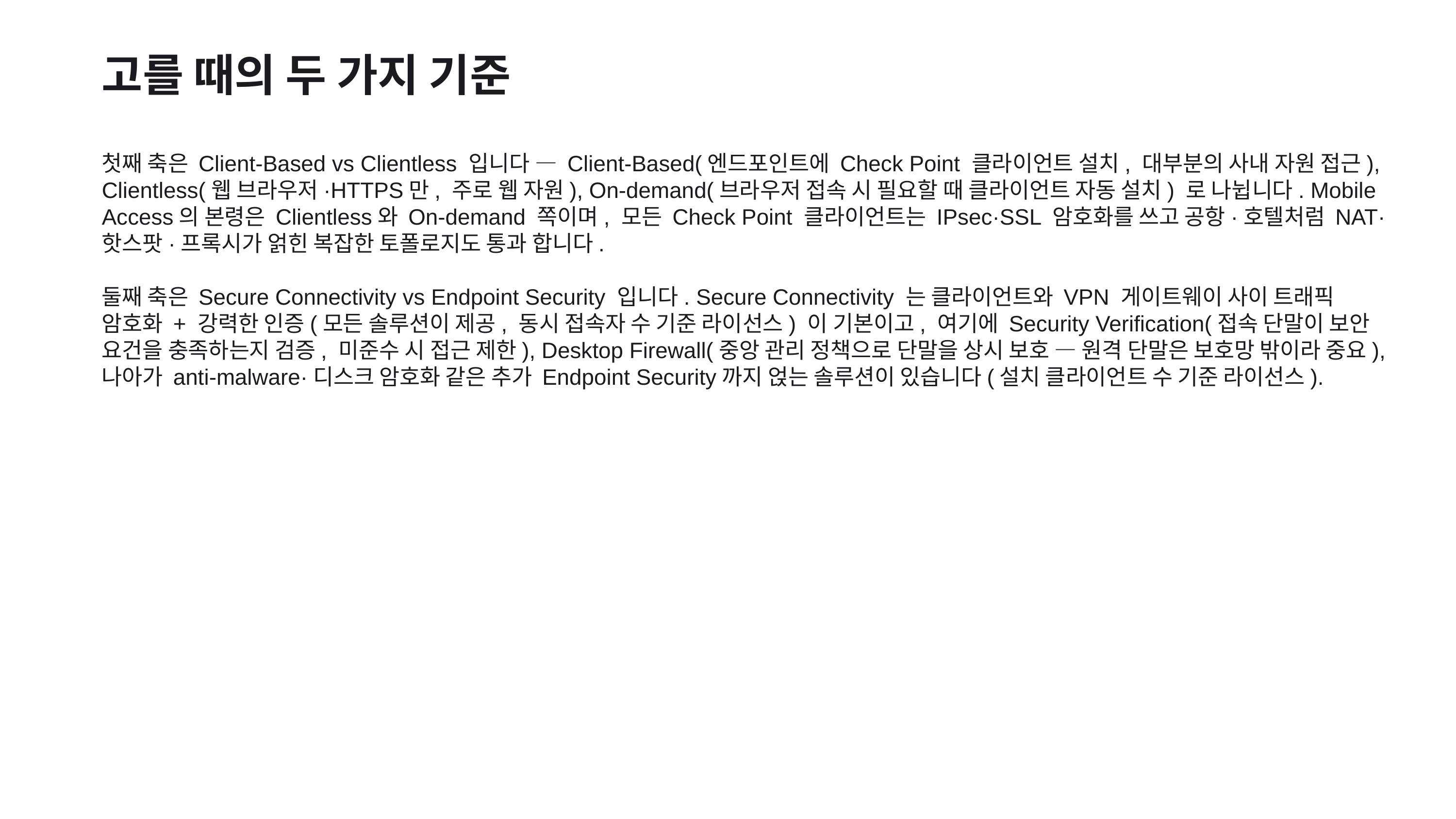

고를 때의 두 가지 기준
첫째 축은 Client-Based vs Clientless 입니다 — Client-Based(엔드포인트에 Check Point 클라이언트 설치, 대부분의 사내 자원 접근), Clientless(웹 브라우저·HTTPS만, 주로 웹 자원), On-demand(브라우저 접속 시 필요할 때 클라이언트 자동 설치) 로 나뉩니다. Mobile Access의 본령은 Clientless와 On-demand 쪽이며, 모든 Check Point 클라이언트는 IPsec·SSL 암호화를 쓰고 공항·호텔처럼 NAT·핫스팟·프록시가 얽힌 복잡한 토폴로지도 통과 합니다.

둘째 축은 Secure Connectivity vs Endpoint Security 입니다. Secure Connectivity 는 클라이언트와 VPN 게이트웨이 사이 트래픽 암호화 + 강력한 인증(모든 솔루션이 제공, 동시 접속자 수 기준 라이선스) 이 기본이고, 여기에 Security Verification(접속 단말이 보안 요건을 충족하는지 검증, 미준수 시 접근 제한), Desktop Firewall(중앙 관리 정책으로 단말을 상시 보호 — 원격 단말은 보호망 밖이라 중요), 나아가 anti-malware·디스크 암호화 같은 추가 Endpoint Security까지 얹는 솔루션이 있습니다(설치 클라이언트 수 기준 라이선스).